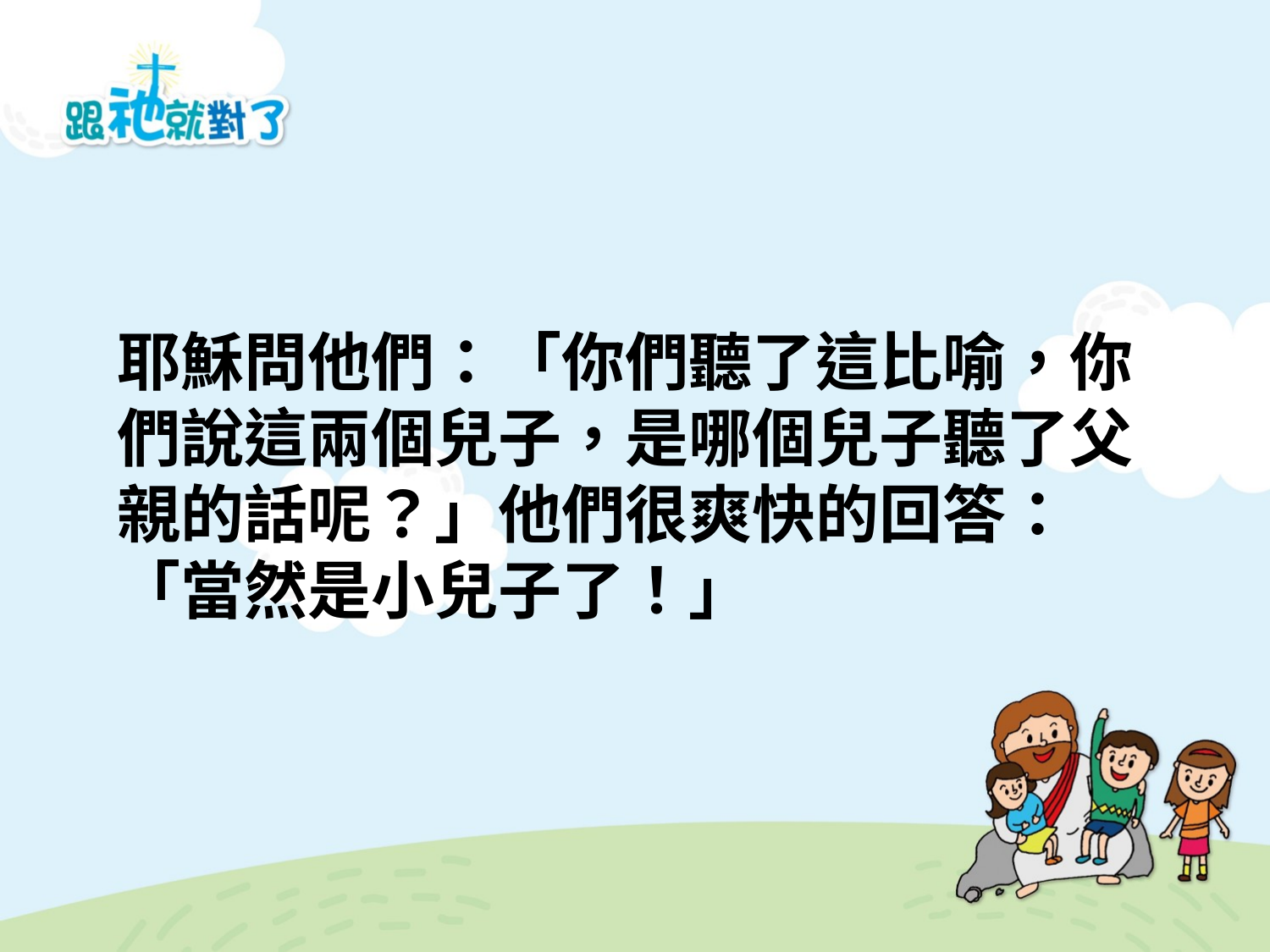

耶穌問他們：「你們聽了這比喻，你們說這兩個兒子，是哪個兒子聽了父親的話呢？」他們很爽快的回答：「當然是小兒子了！」